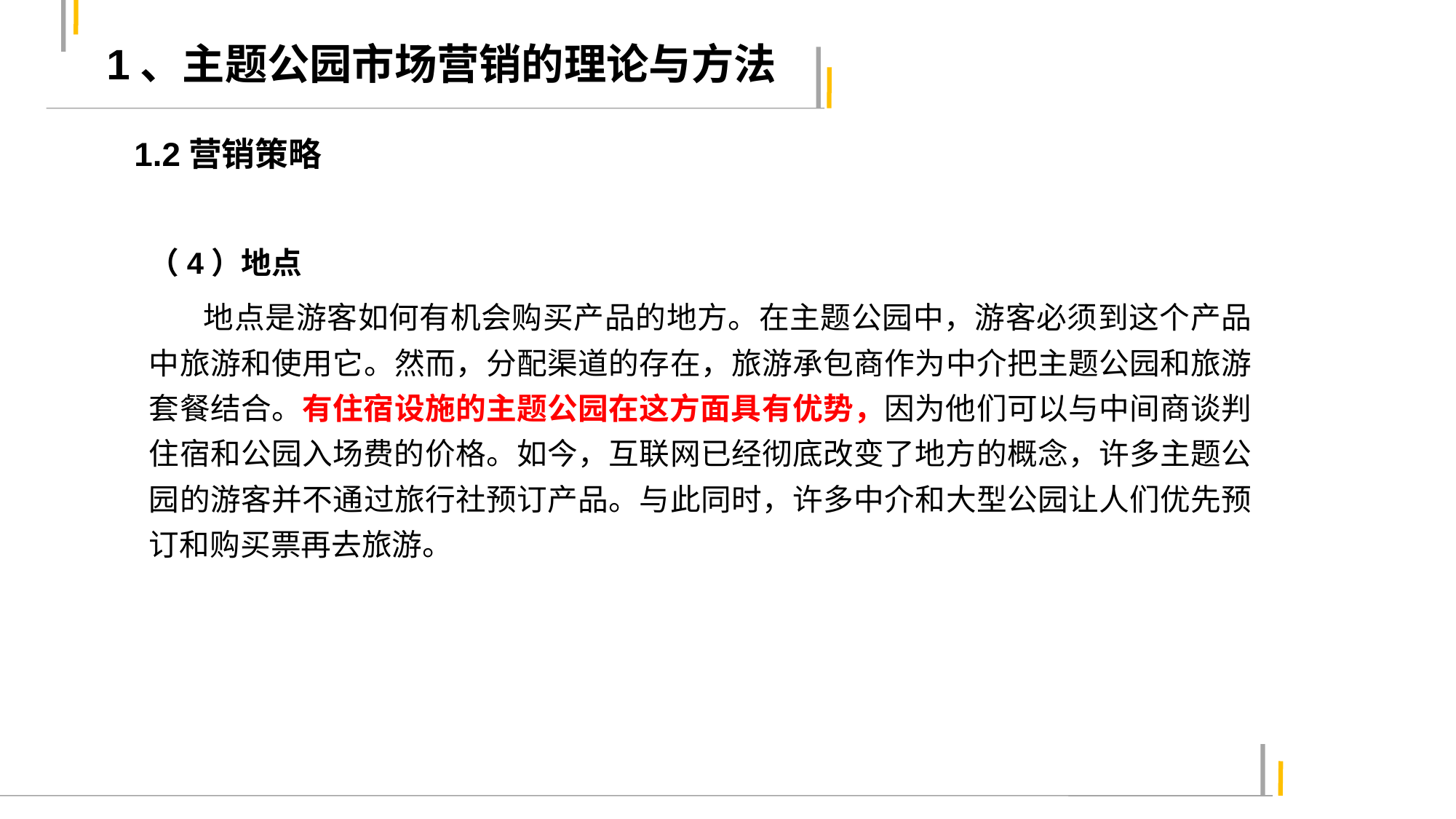

1、主题公园市场营销的理论与方法

1.2营销策略
（4）地点
地点是游客如何有机会购买产品的地方。在主题公园中，游客必须到这个产品中旅游和使用它。然而，分配渠道的存在，旅游承包商作为中介把主题公园和旅游套餐结合。有住宿设施的主题公园在这方面具有优势，因为他们可以与中间商谈判住宿和公园入场费的价格。如今，互联网已经彻底改变了地方的概念，许多主题公园的游客并不通过旅行社预订产品。与此同时，许多中介和大型公园让人们优先预订和购买票再去旅游。